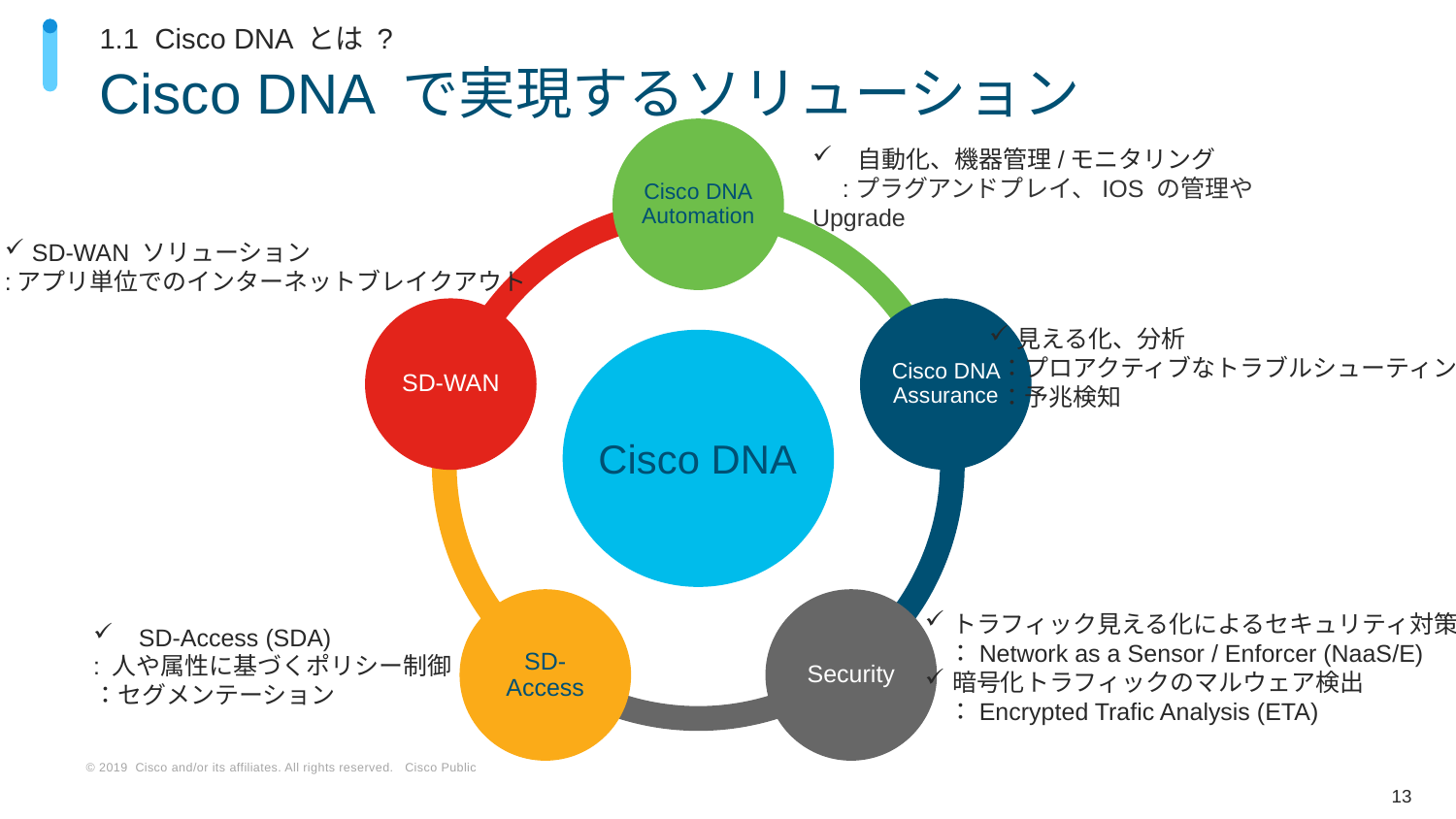

1.1  Cisco DNA とは ?
# Cisco DNA で実現するソリューション
Cisco DNA Automation

SD-WAN
Cisco DNA Assurance

Cisco DNA
SD-Access
Security
自動化、機器管理/モニタリング
　:プラグアンドプレイ、IOS の管理や Upgrade
SD-WAN ソリューション
:アプリ単位でのインターネットブレイクアウト
見える化、分析
 ：プロアクティブなトラブルシューティング
 ：予兆検知
トラフィック見える化によるセキュリティ対策
　：Network as a Sensor / Enforcer (NaaS/E)
暗号化トラフィックのマルウェア検出
　：Encrypted Trafic Analysis (ETA)
SD-Access (SDA)
: 人や属性に基づくポリシー制御
：セグメンテーション

13